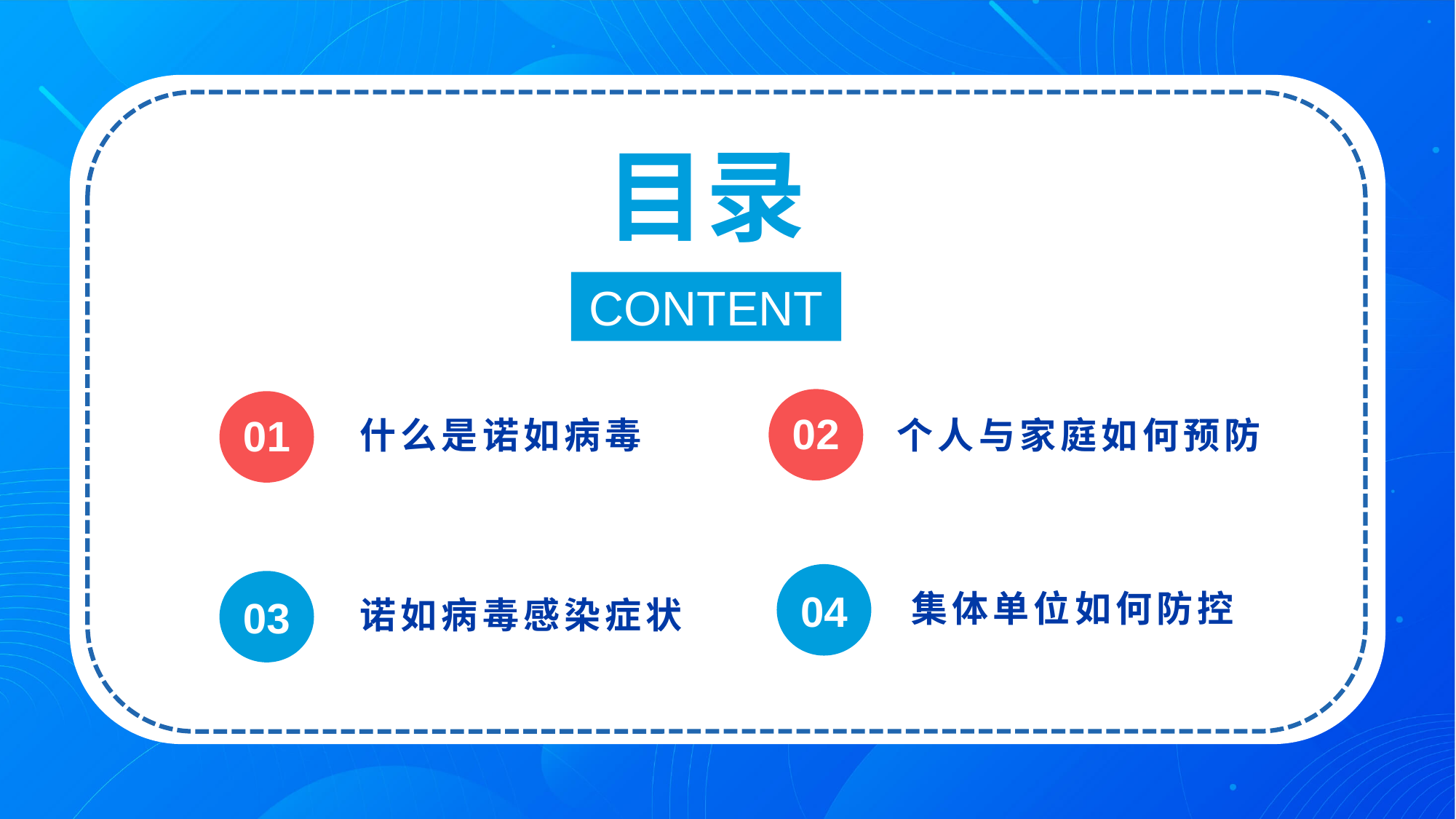

目录
https://www.ypppt.com/
CONTENT
0 2
0 1
什么是诺如病毒
个人与家庭如何预防
04
03
集体单位如何防控
诺如病毒感染症状